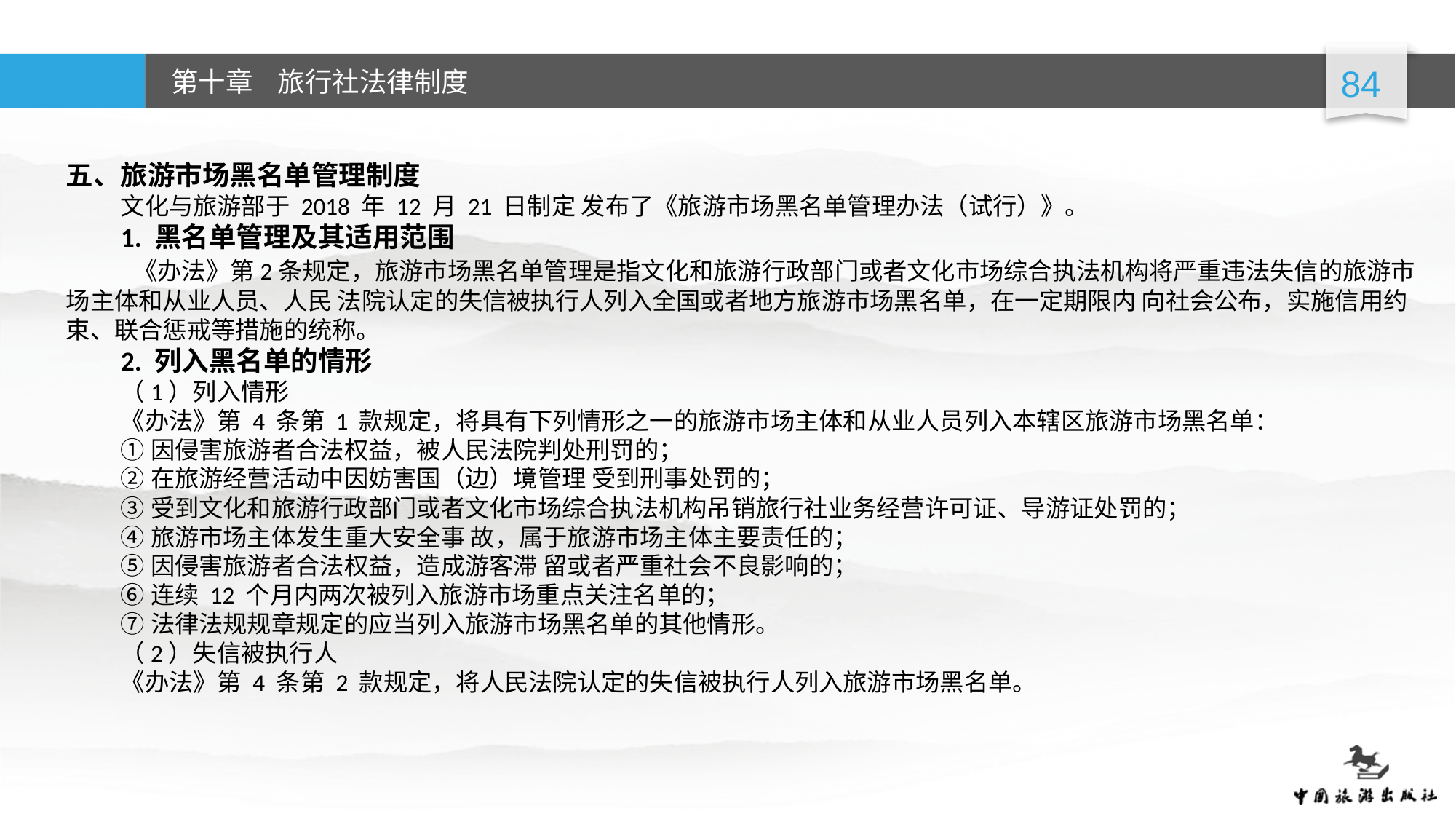

五、旅游市场黑名单管理制度
文化与旅游部于 2018 年 12 月 21 日制定 发布了《旅游市场黑名单管理办法（试行）》。
1. 黑名单管理及其适用范围
 《办法》第2条规定，旅游市场黑名单管理是指文化和旅游行政部门或者文化市场综合执法机构将严重违法失信的旅游市场主体和从业人员、人民 法院认定的失信被执行人列入全国或者地方旅游市场黑名单，在一定期限内 向社会公布，实施信用约束、联合惩戒等措施的统称。
2. 列入黑名单的情形
（1）列入情形
《办法》第 4 条第 1 款规定，将具有下列情形之一的旅游市场主体和从业人员列入本辖区旅游市场黑名单：
①因侵害旅游者合法权益，被人民法院判处刑罚的；
②在旅游经营活动中因妨害国（边）境管理 受到刑事处罚的；
③受到文化和旅游行政部门或者文化市场综合执法机构吊销旅行社业务经营许可证、导游证处罚的；
④旅游市场主体发生重大安全事 故，属于旅游市场主体主要责任的；
⑤因侵害旅游者合法权益，造成游客滞 留或者严重社会不良影响的；
⑥连续 12 个月内两次被列入旅游市场重点关注名单的；
⑦法律法规规章规定的应当列入旅游市场黑名单的其他情形。
（2）失信被执行人
《办法》第 4 条第 2 款规定，将人民法院认定的失信被执行人列入旅游市场黑名单。